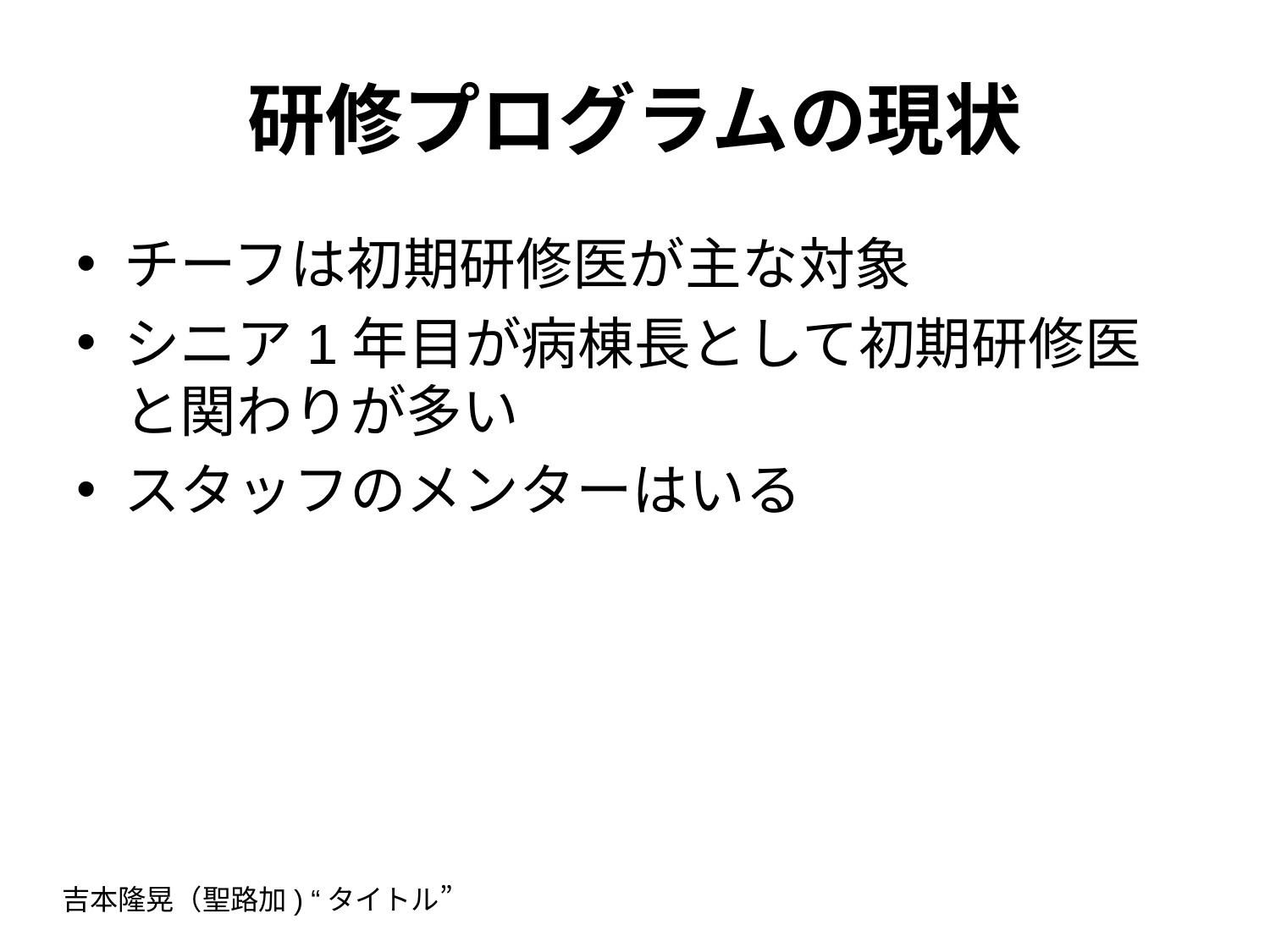

# 研修プログラムの現状
チーフは初期研修医が主な対象
シニア1年目が病棟長として初期研修医と関わりが多い
スタッフのメンターはいる

吉本隆晃（聖路加) “タイトル”